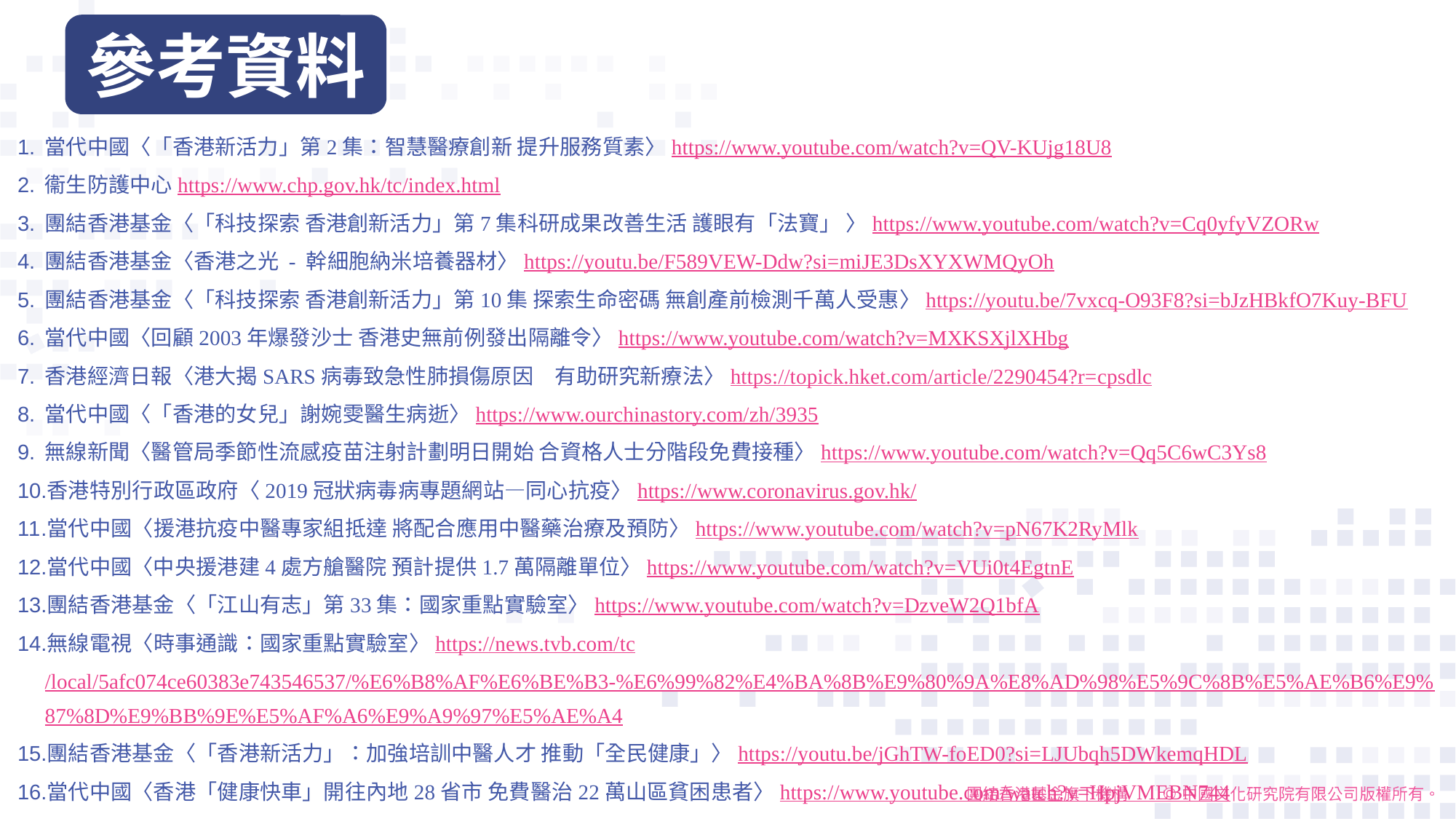

參考資料
當代中國〈「香港新活力」第2集：智慧醫療創新 提升服務質素〉https://www.youtube.com/watch?v=QV-KUjg18U8
衞生防護中心https://www.chp.gov.hk/tc/index.html
團結香港基金〈「科技探索 香港創新活力」第7集科研成果改善生活 護眼有「法寶」 〉https://www.youtube.com/watch?v=Cq0yfyVZORw
團結香港基金〈香港之光 - 幹細胞納米培養器材〉https://youtu.be/F589VEW-Ddw?si=miJE3DsXYXWMQyOh
團結香港基金〈「科技探索 香港創新活力」第10集 探索生命密碼 無創產前檢測千萬人受惠〉https://youtu.be/7vxcq-O93F8?si=bJzHBkfO7Kuy-BFU
當代中國〈回顧2003年爆發沙士 香港史無前例發出隔離令〉https://www.youtube.com/watch?v=MXKSXjlXHbg
香港經濟日報〈港大揭SARS病毒致急性肺損傷原因　有助研究新療法〉https://topick.hket.com/article/2290454?r=cpsdlc
當代中國〈「香港的女兒」謝婉雯醫生病逝〉https://www.ourchinastory.com/zh/3935
無線新聞〈醫管局季節性流感疫苗注射計劃明日開始 合資格人士分階段免費接種〉https://www.youtube.com/watch?v=Qq5C6wC3Ys8
香港特別行政區政府〈2019冠狀病毒病專題網站—同心抗疫〉https://www.coronavirus.gov.hk/
當代中國〈援港抗疫中醫專家組抵達 將配合應用中醫藥治療及預防〉https://www.youtube.com/watch?v=pN67K2RyMlk
當代中國〈中央援港建4處方艙醫院 預計提供1.7萬隔離單位〉https://www.youtube.com/watch?v=VUi0t4EgtnE
團結香港基金〈「江山有志」第33集：國家重點實驗室〉https://www.youtube.com/watch?v=DzveW2Q1bfA
無線電視〈時事通識：國家重點實驗室〉https://news.tvb.com/tc/local/5afc074ce60383e743546537/%E6%B8%AF%E6%BE%B3-%E6%99%82%E4%BA%8B%E9%80%9A%E8%AD%98%E5%9C%8B%E5%AE%B6%E9%87%8D%E9%BB%9E%E5%AF%A6%E9%A9%97%E5%AE%A4
團結香港基金〈「香港新活力」：加強培訓中醫人才 推動「全民健康」〉https://youtu.be/jGhTW-foED0?si=LJUbqh5DWkemqHDL
當代中國〈香港「健康快車」開往內地28省市 免費醫治22萬山區貧困患者〉https://www.youtube.com/watch?v=HpjVMEBN744